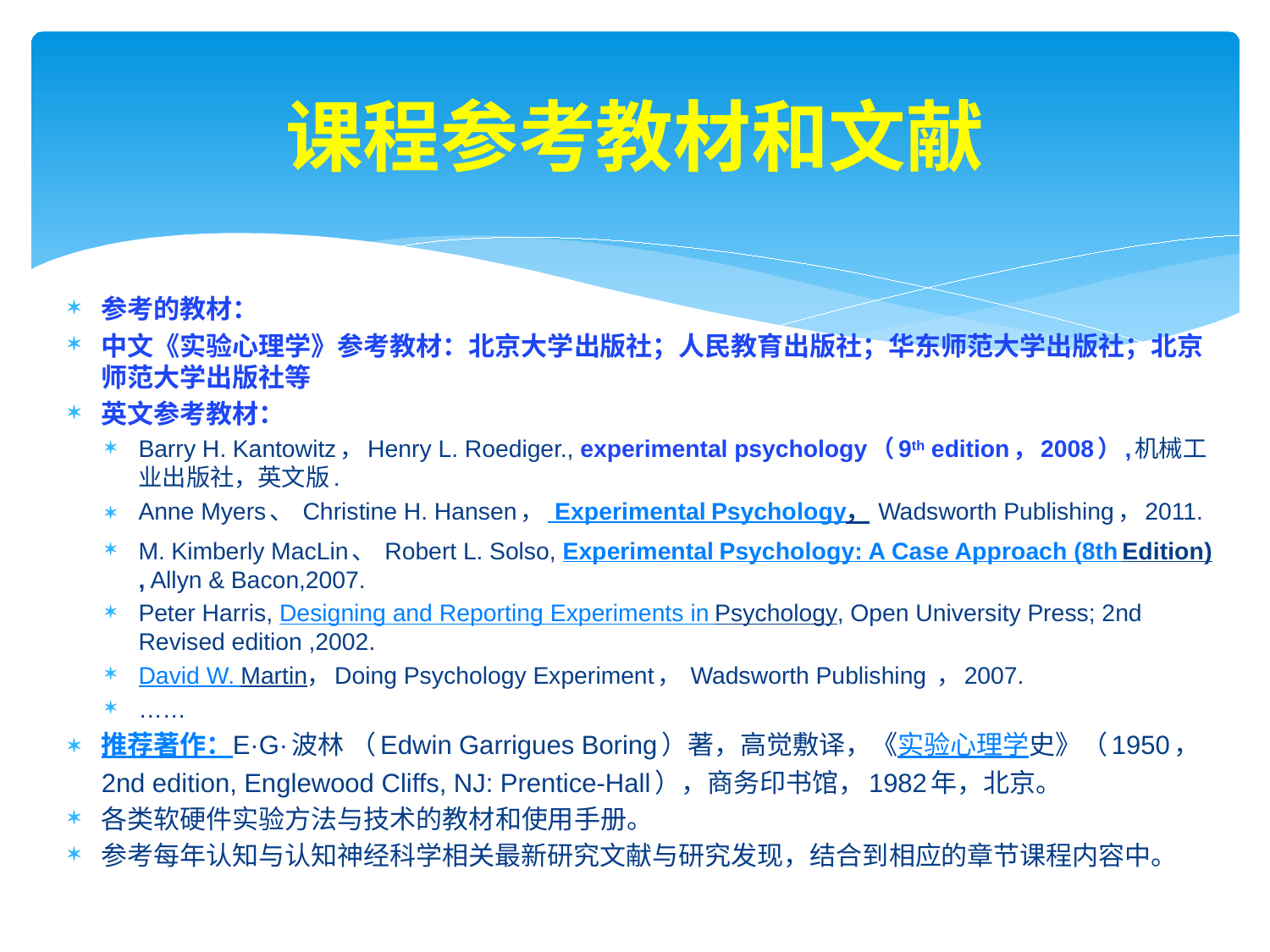

# 课程参考教材和文献
参考的教材：
中文《实验心理学》参考教材：北京大学出版社；人民教育出版社；华东师范大学出版社；北京师范大学出版社等
英文参考教材：
Barry H. Kantowitz，Henry L. Roediger., experimental psychology（9th edition，2008）,机械工业出版社，英文版.
Anne Myers、 Christine H. Hansen， Experimental Psychology， Wadsworth Publishing，2011.
M. Kimberly MacLin、 Robert L. Solso, Experimental Psychology: A Case Approach (8th Edition), Allyn & Bacon,2007.
Peter Harris, Designing and Reporting Experiments in Psychology, Open University Press; 2nd Revised edition ,2002.
David W. Martin，Doing Psychology Experiment， Wadsworth Publishing ，2007.
……
推荐著作：E·G·波林 （Edwin Garrigues Boring）著，高觉敷译，《实验心理学史》（1950，2nd edition, Englewood Cliffs, NJ: Prentice-Hall），商务印书馆，1982年，北京。
各类软硬件实验方法与技术的教材和使用手册。
参考每年认知与认知神经科学相关最新研究文献与研究发现，结合到相应的章节课程内容中。